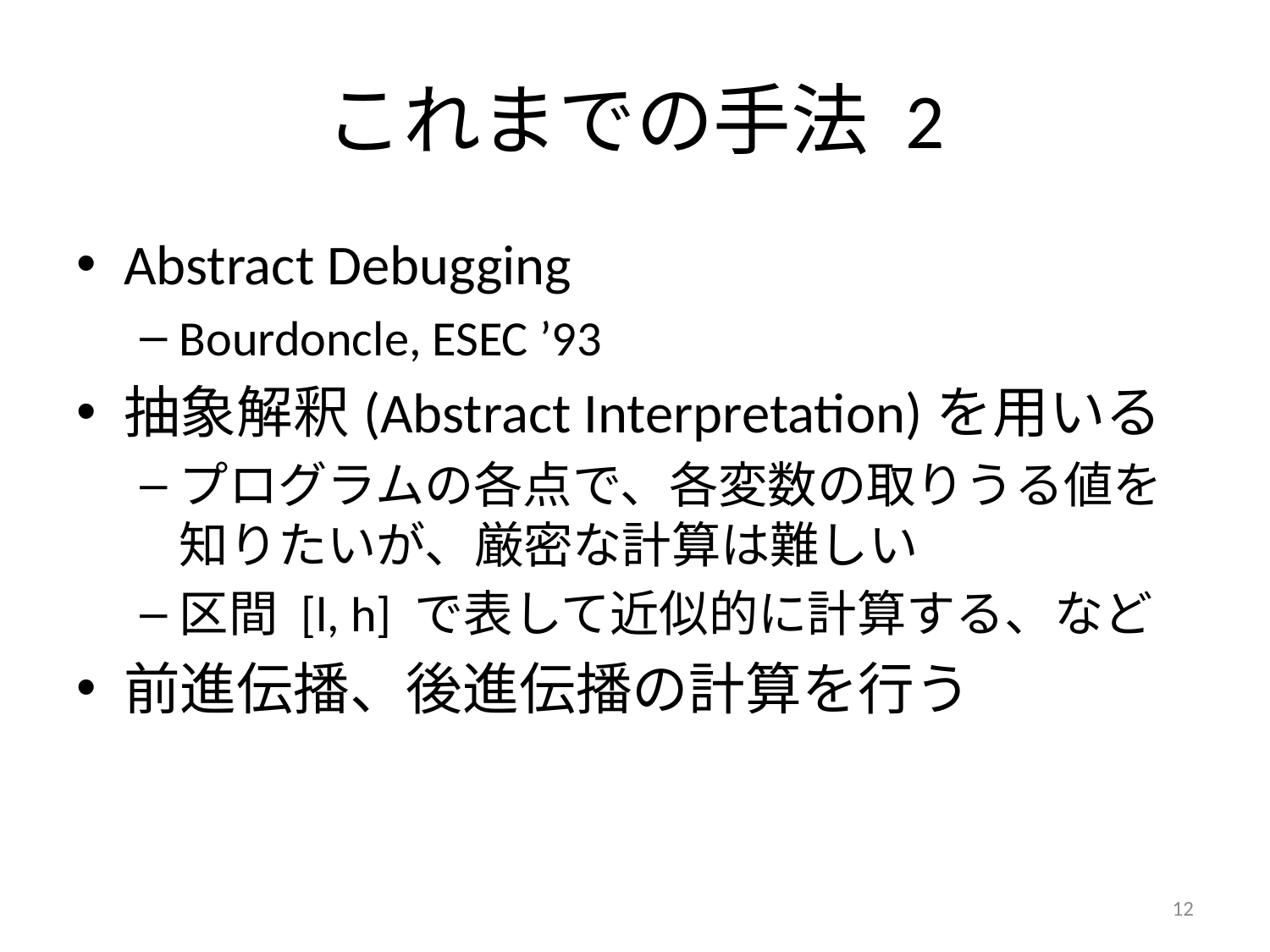

# これまでの手法 2
Abstract Debugging
Bourdoncle, ESEC ’93
抽象解釈(Abstract Interpretation)を用いる
プログラムの各点で、各変数の取りうる値を
知りたいが、厳密な計算は難しい
区間 [l, h] で表して近似的に計算する、など
前進伝播、後進伝播の計算を行う
12